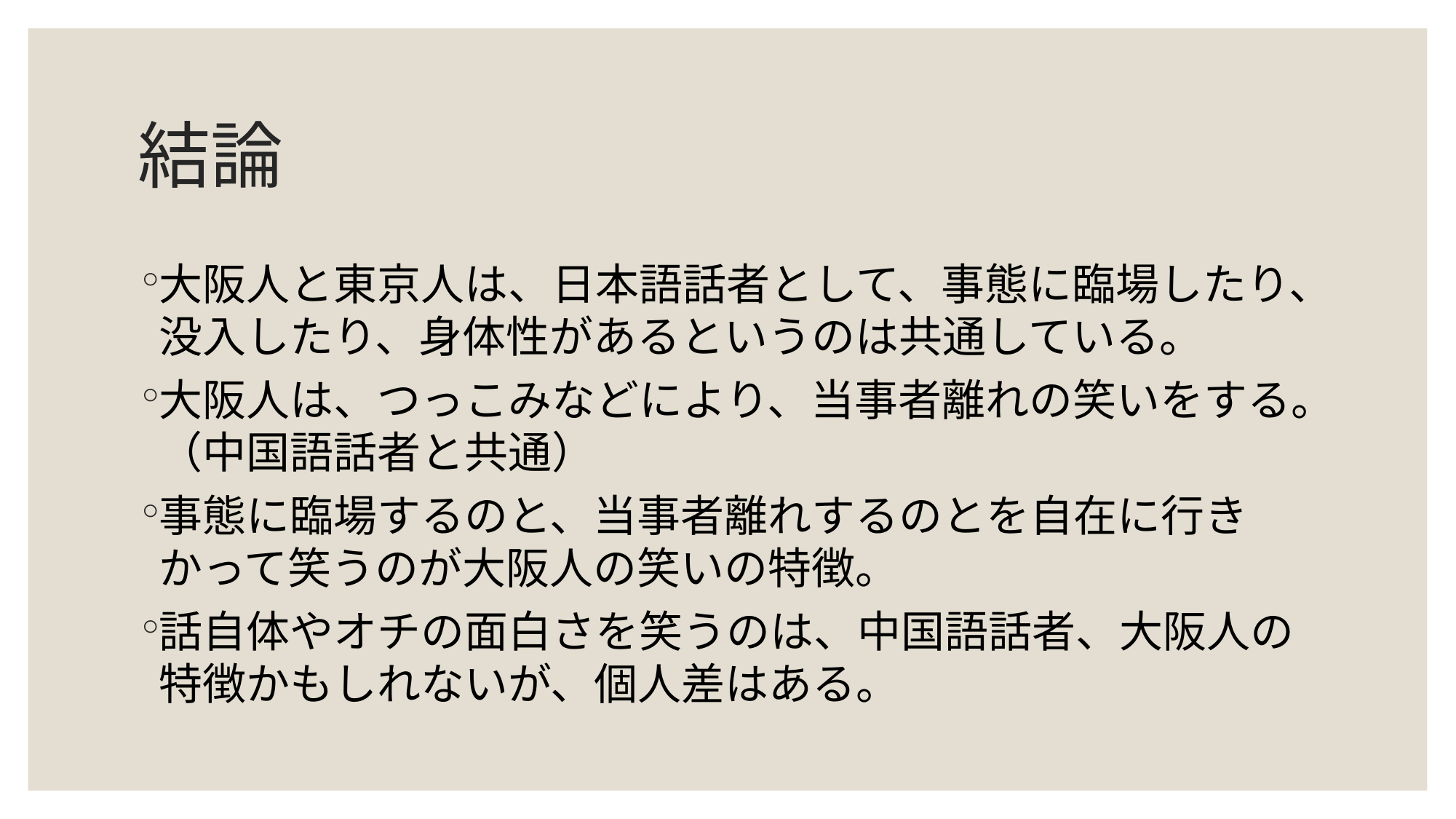

# 結論
大阪人と東京人は、日本語話者として、事態に臨場したり、没入したり、身体性があるというのは共通している。
大阪人は、つっこみなどにより、当事者離れの笑いをする。（中国語話者と共通）
事態に臨場するのと、当事者離れするのとを自在に行きかって笑うのが大阪人の笑いの特徴。
話自体やオチの面白さを笑うのは、中国語話者、大阪人の特徴かもしれないが、個人差はある。